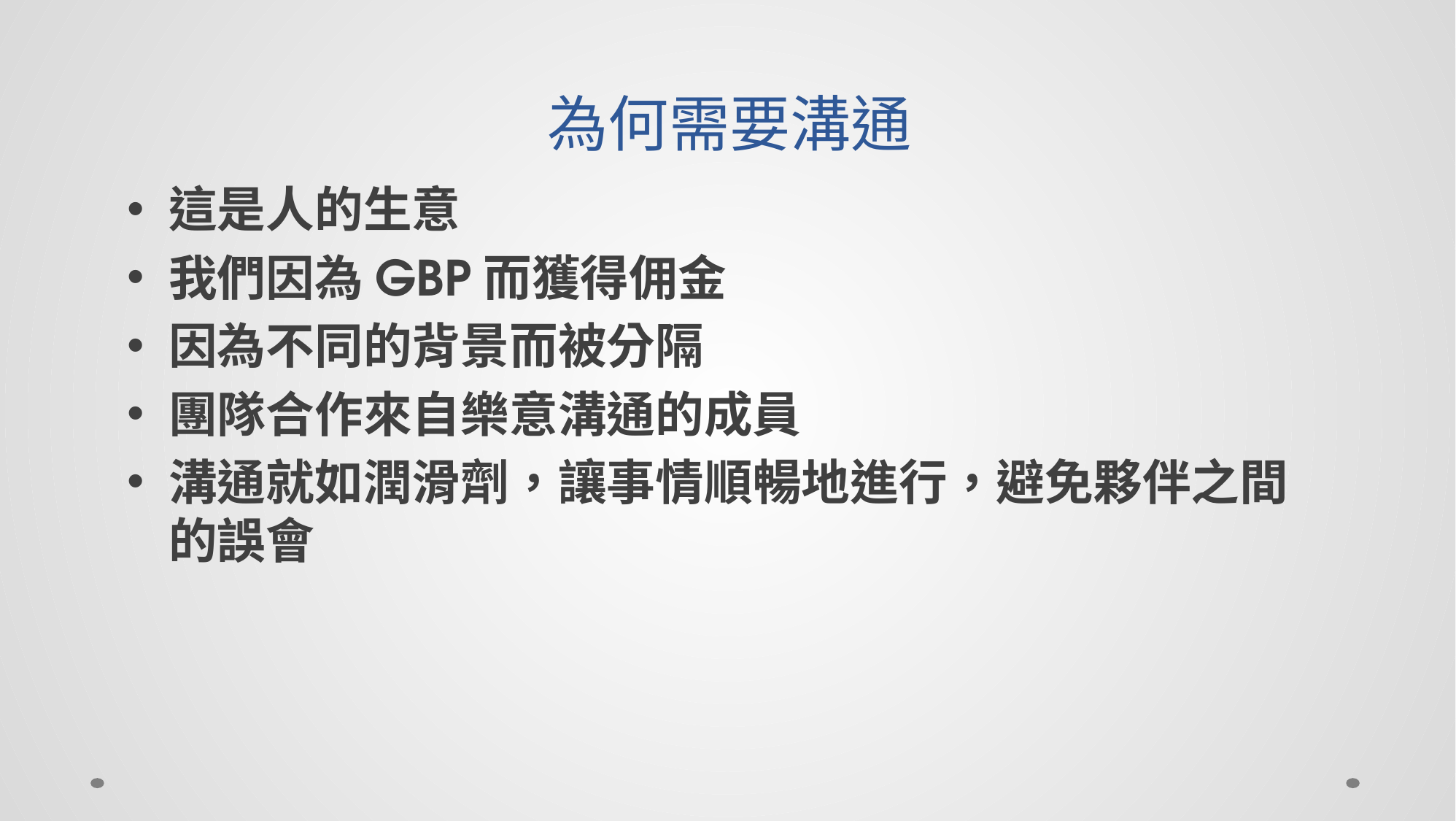

# 為何需要溝通
這是人的生意
我們因為GBP而獲得佣金
因為不同的背景而被分隔
團隊合作來自樂意溝通的成員
溝通就如潤滑劑，讓事情順暢地進行，避免夥伴之間的誤會